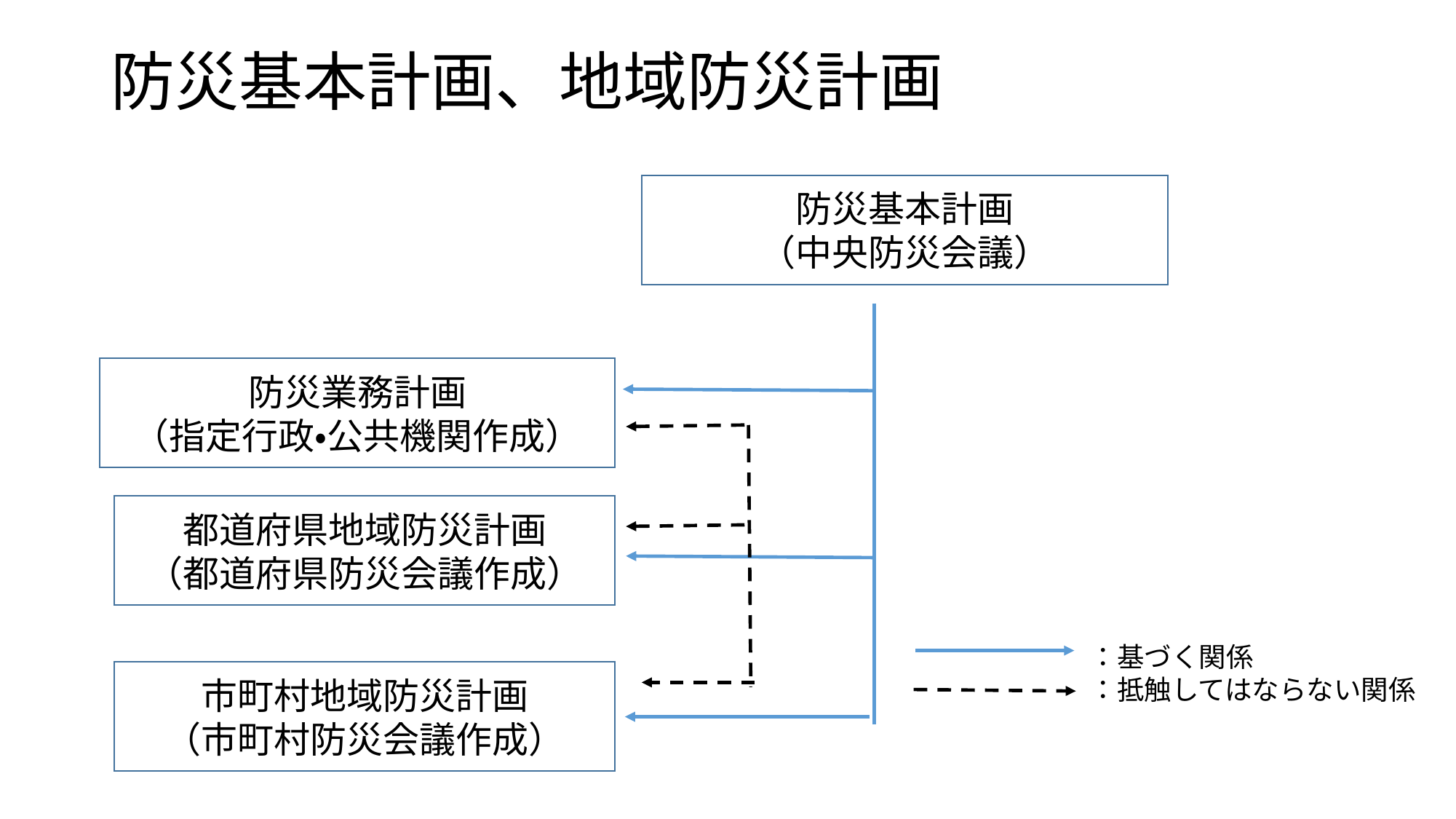

# 防災基本計画、地域防災計画
防災基本計画
（中央防災会議）
防災業務計画
（指定行政・公共機関作成）
都道府県地域防災計画
（都道府県防災会議作成）
市町村地域防災計画
（市町村防災会議作成）
：基づく関係
：抵触してはならない関係